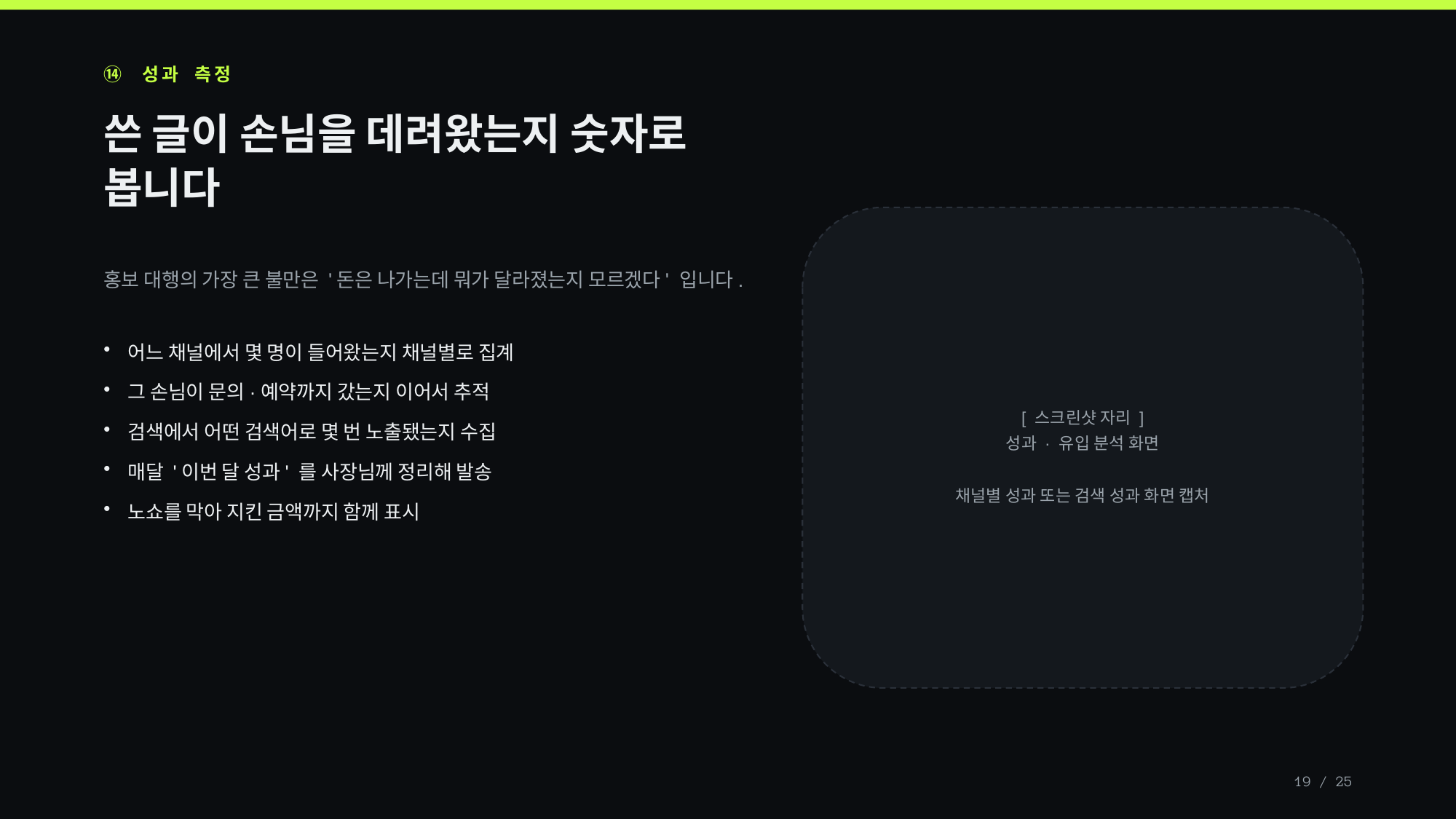

⑭ 성과 측정
쓴 글이 손님을 데려왔는지 숫자로 봅니다

홍보 대행의 가장 큰 불만은 '돈은 나가는데 뭐가 달라졌는지 모르겠다' 입니다.
어느 채널에서 몇 명이 들어왔는지 채널별로 집계
그 손님이 문의·예약까지 갔는지 이어서 추적
검색에서 어떤 검색어로 몇 번 노출됐는지 수집
매달 '이번 달 성과' 를 사장님께 정리해 발송
노쇼를 막아 지킨 금액까지 함께 표시
[ 스크린샷 자리 ]
성과 · 유입 분석 화면

채널별 성과 또는 검색 성과 화면 캡처
19 / 25